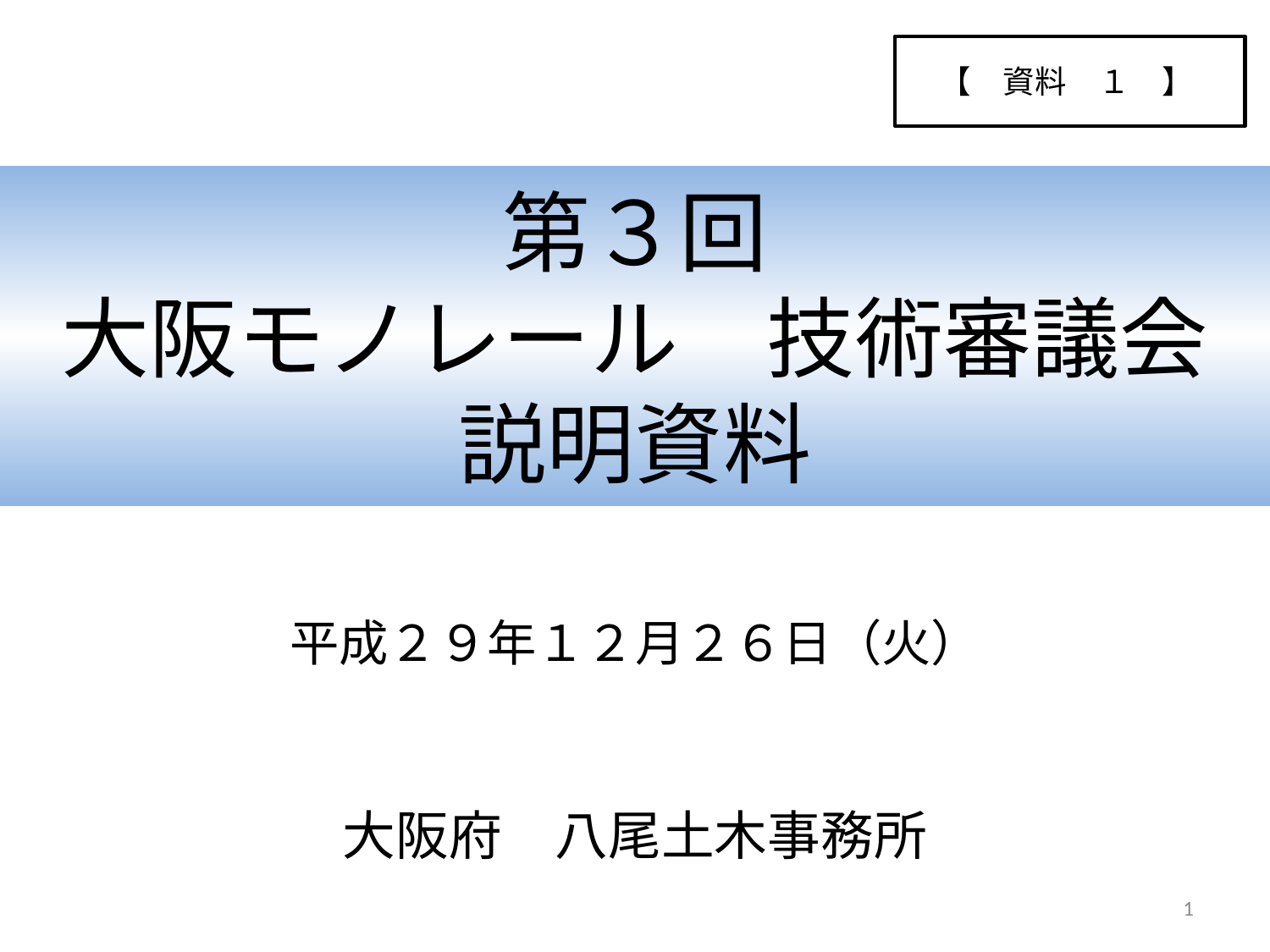

【　資料　１　】
第３回
大阪モノレール　技術審議会
説明資料
平成２９年１２月２６日（火）
大阪府　八尾土木事務所
1